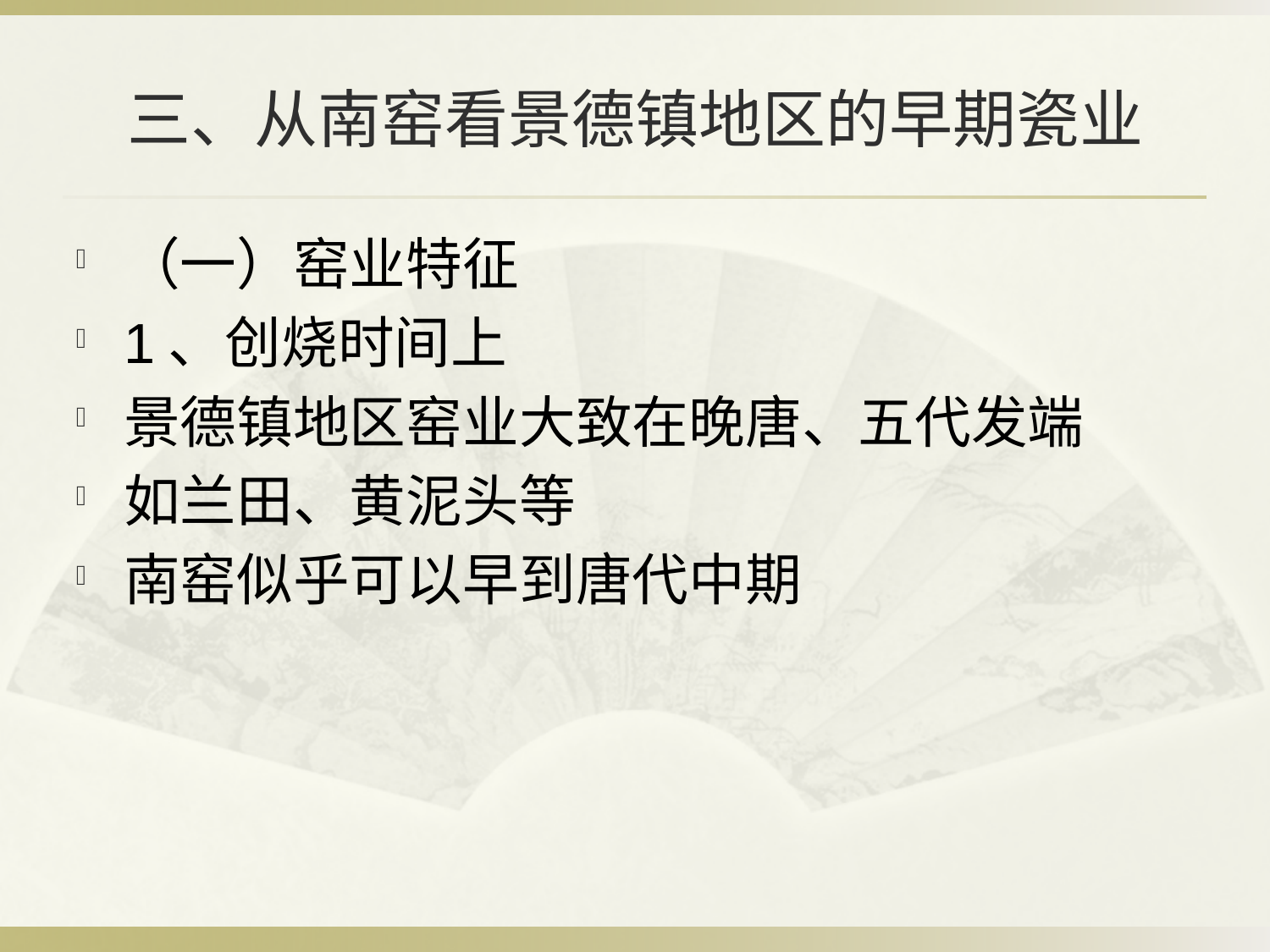

# 三、从南窑看景德镇地区的早期瓷业
（一）窑业特征
1、创烧时间上
景德镇地区窑业大致在晚唐、五代发端
如兰田、黄泥头等
南窑似乎可以早到唐代中期